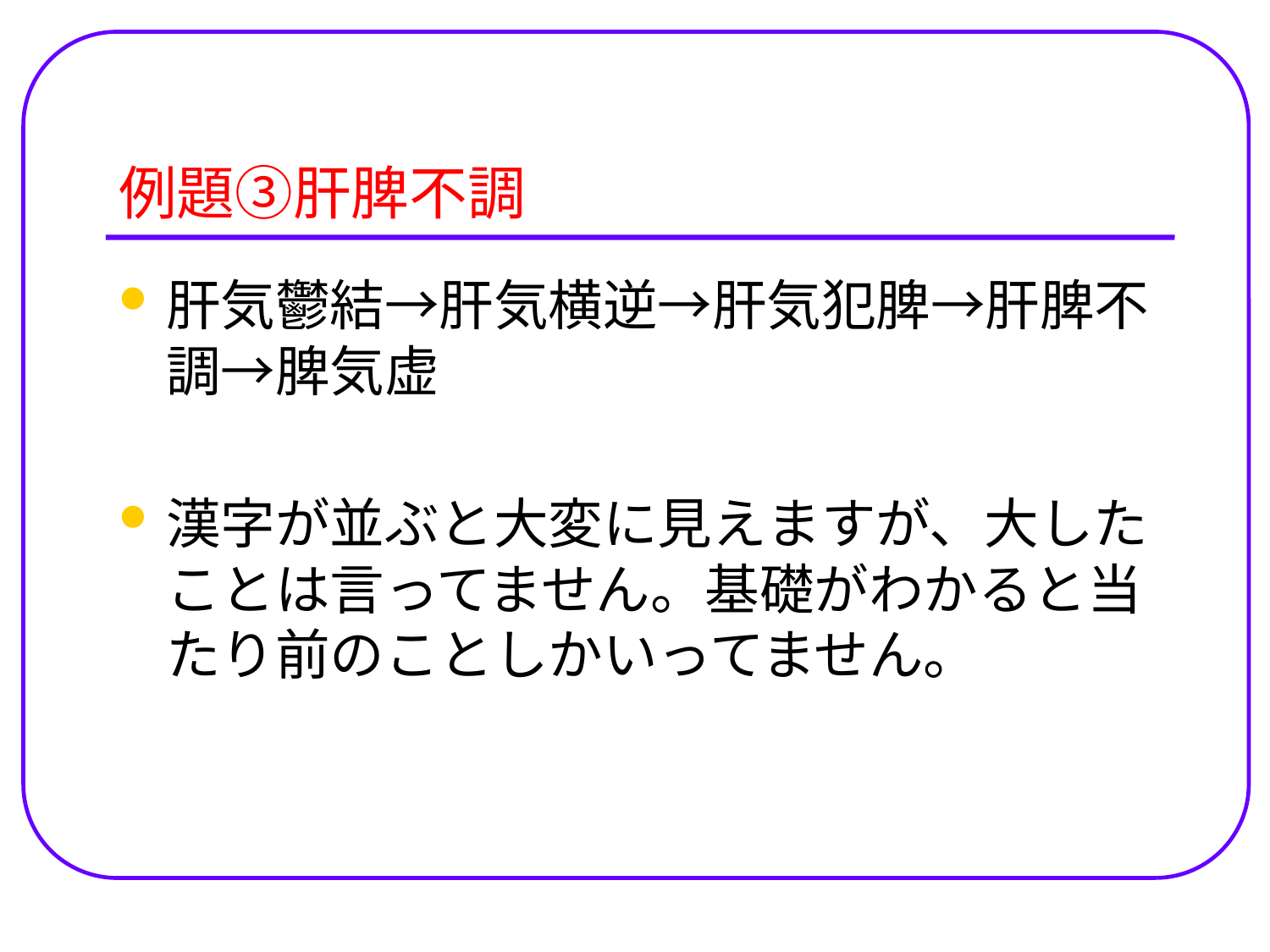

# 例題③肝脾不調
肝気鬱結→肝気横逆→肝気犯脾→肝脾不調→脾気虚

漢字が並ぶと大変に見えますが、大したことは言ってません。基礎がわかると当たり前のことしかいってません。